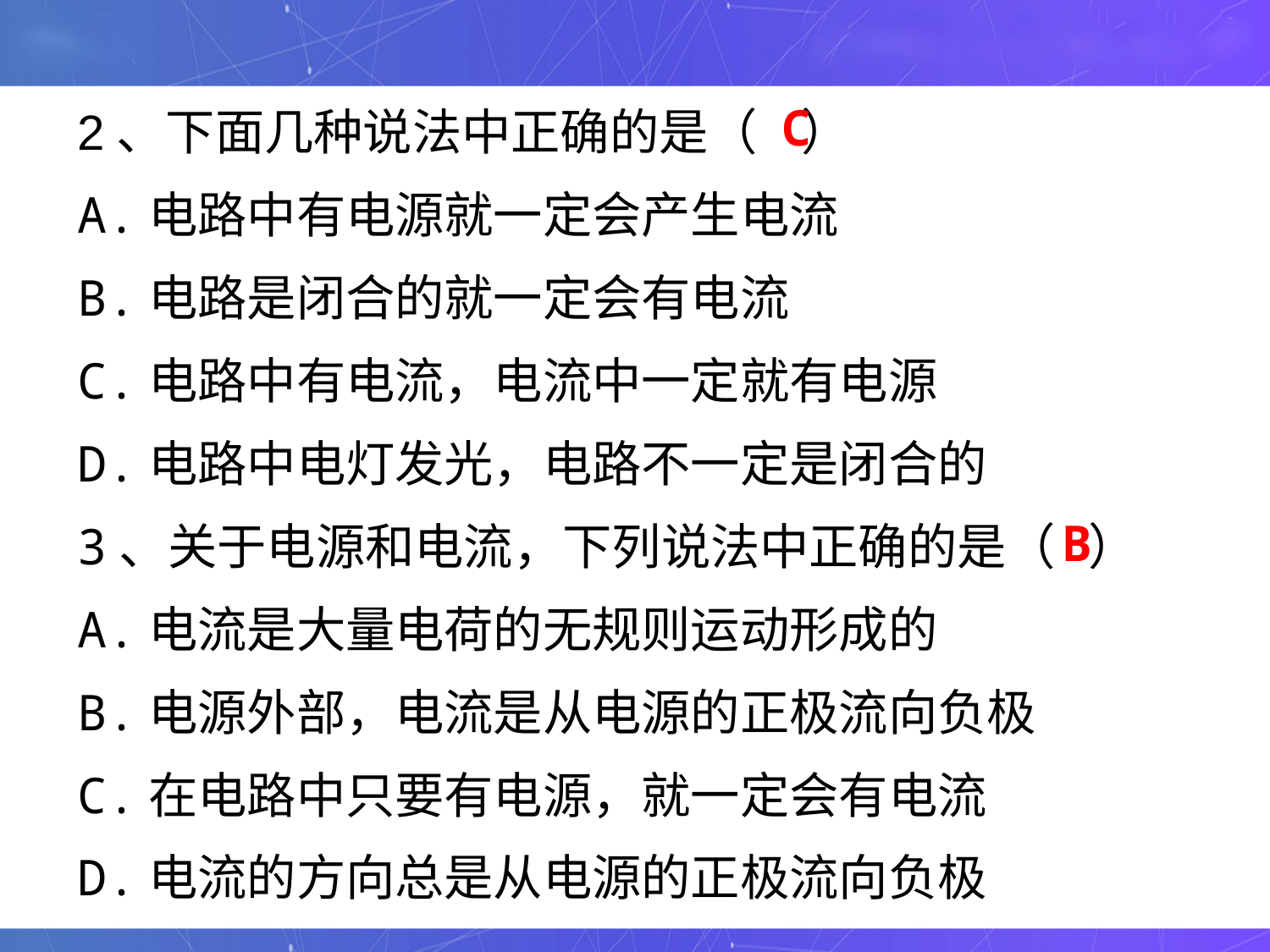

2、下面几种说法中正确的是（    ）
A.电路中有电源就一定会产生电流
B.电路是闭合的就一定会有电流
C.电路中有电流，电流中一定就有电源
D.电路中电灯发光，电路不一定是闭合的
3、关于电源和电流，下列说法中正确的是（   ）
A.电流是大量电荷的无规则运动形成的
B.电源外部，电流是从电源的正极流向负极
C.在电路中只要有电源，就一定会有电流
D.电流的方向总是从电源的正极流向负极
C
B